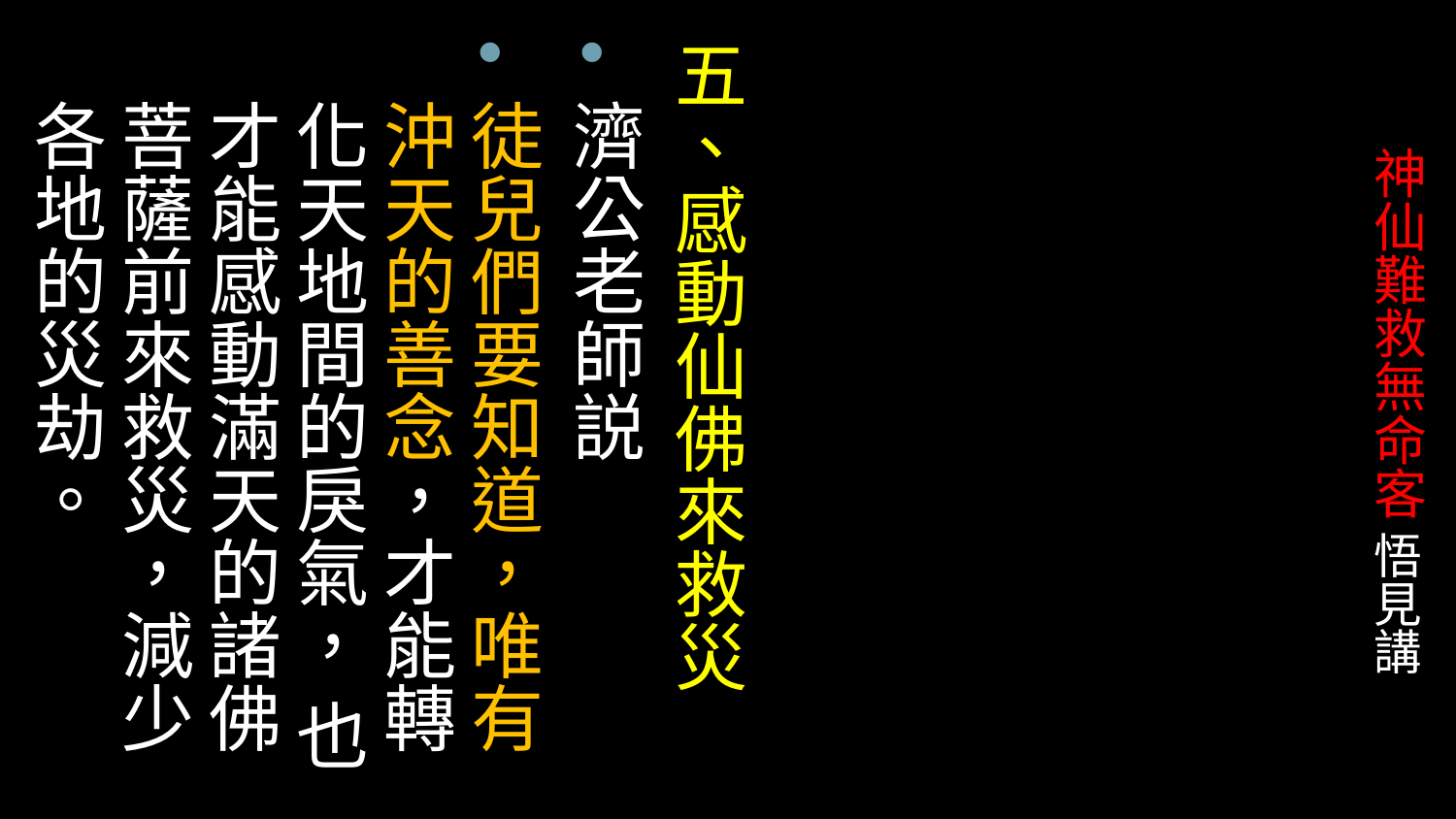

五、感動仙佛來救災
濟公老師説
徒兒們要知道，唯有沖天的善念，才能轉化天地間的戾氣， 也才能感動滿天的諸佛菩薩前來救災，減少各地的災劫。
# 神仙難救無命客 悟見講